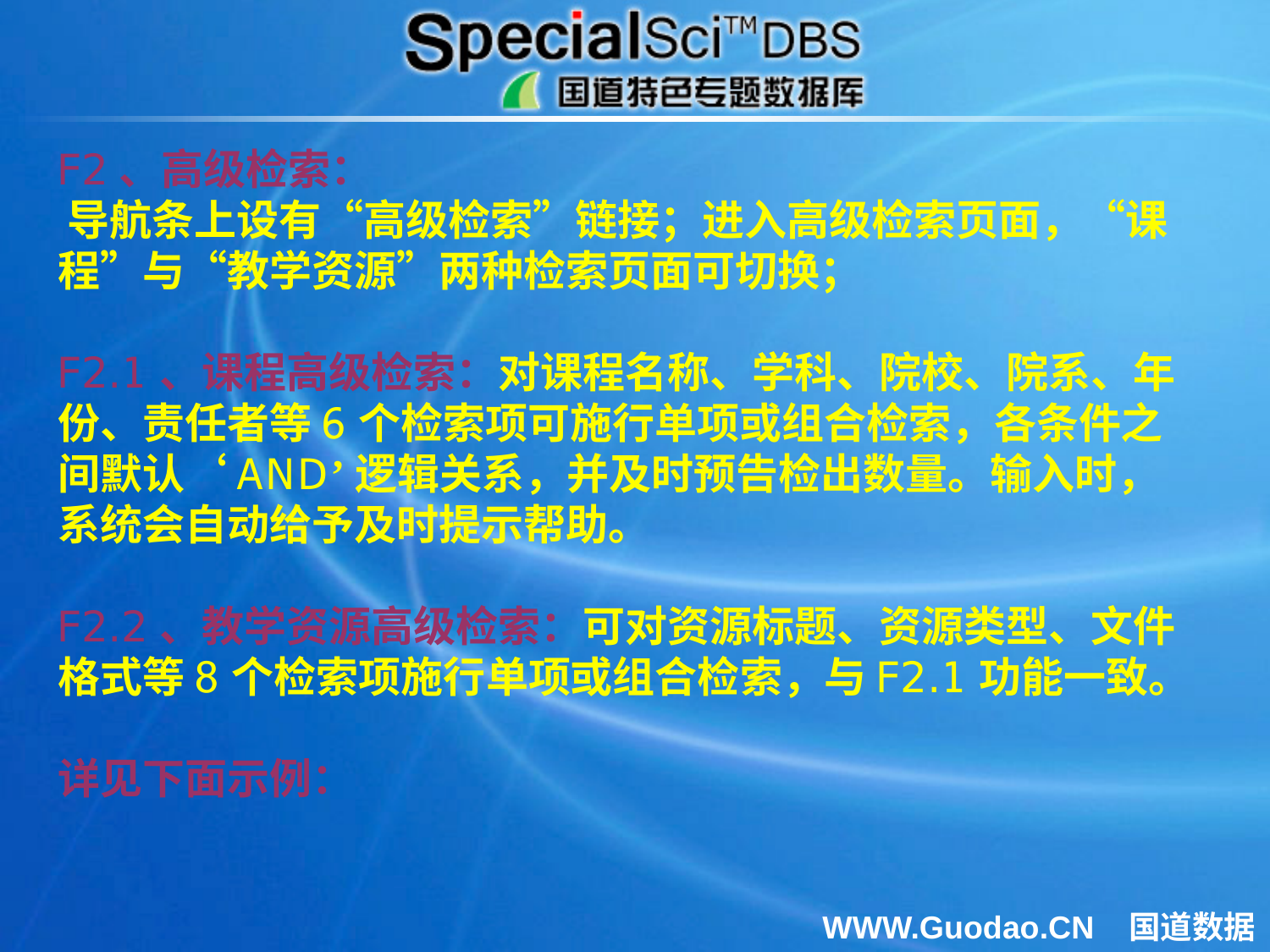

# F2、高级检索： 导航条上设有“高级检索”链接；进入高级检索页面，“课程”与“教学资源”两种检索页面可切换； F2.1、课程高级检索：对课程名称、学科、院校、院系、年份、责任者等6个检索项可施行单项或组合检索，各条件之间默认‘AND’逻辑关系，并及时预告检出数量。输入时，系统会自动给予及时提示帮助。 F2.2、教学资源高级检索：可对资源标题、资源类型、文件格式等8个检索项施行单项或组合检索，与F2.1功能一致。 详见下面示例：